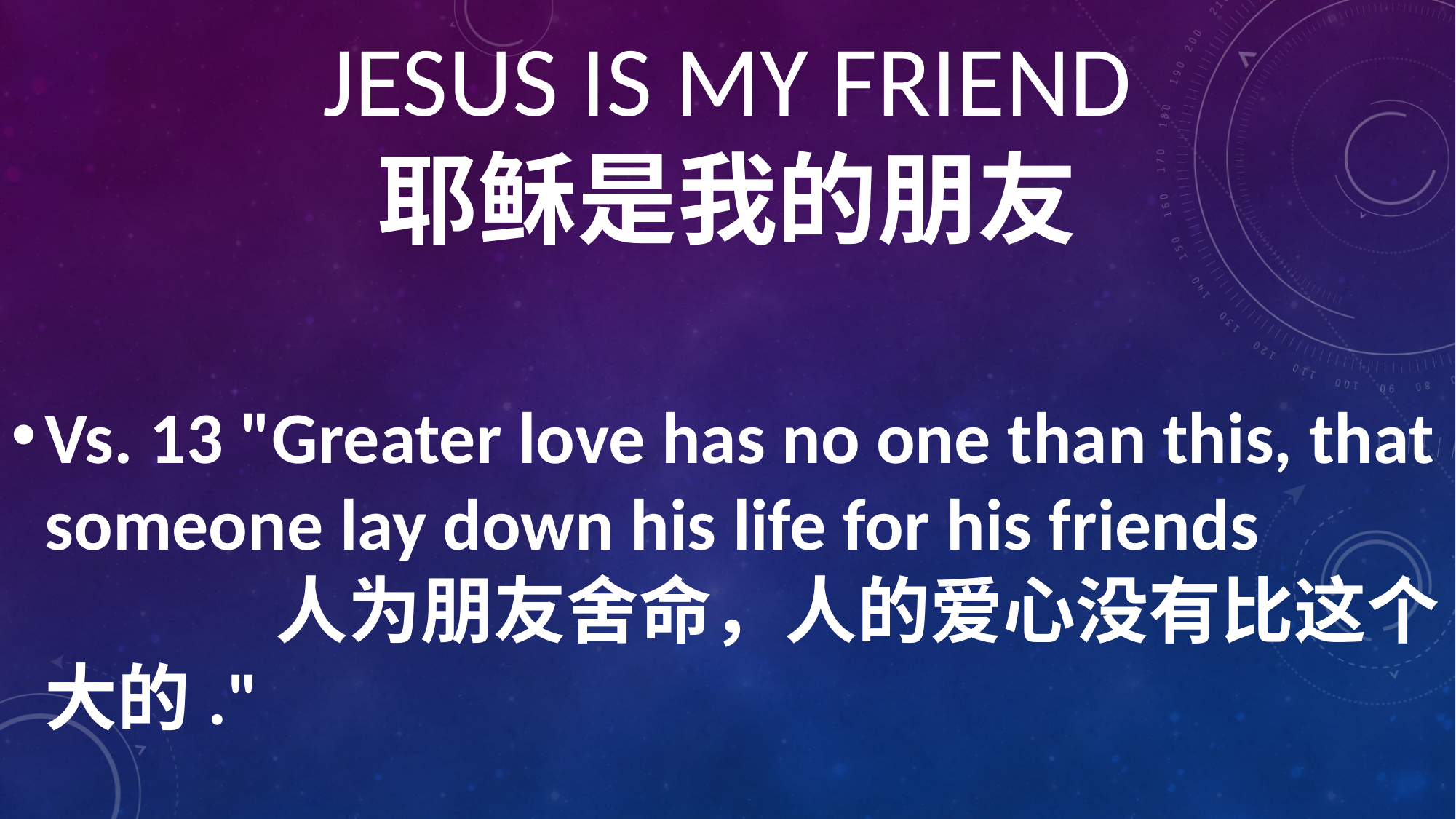

# JESUS IS MY FRIEND 耶稣是我的朋友
Vs. 13 "Greater love has no one than this, that someone lay down his life for his friends                         人为朋友舍命，人的爱心没有比这个大的."